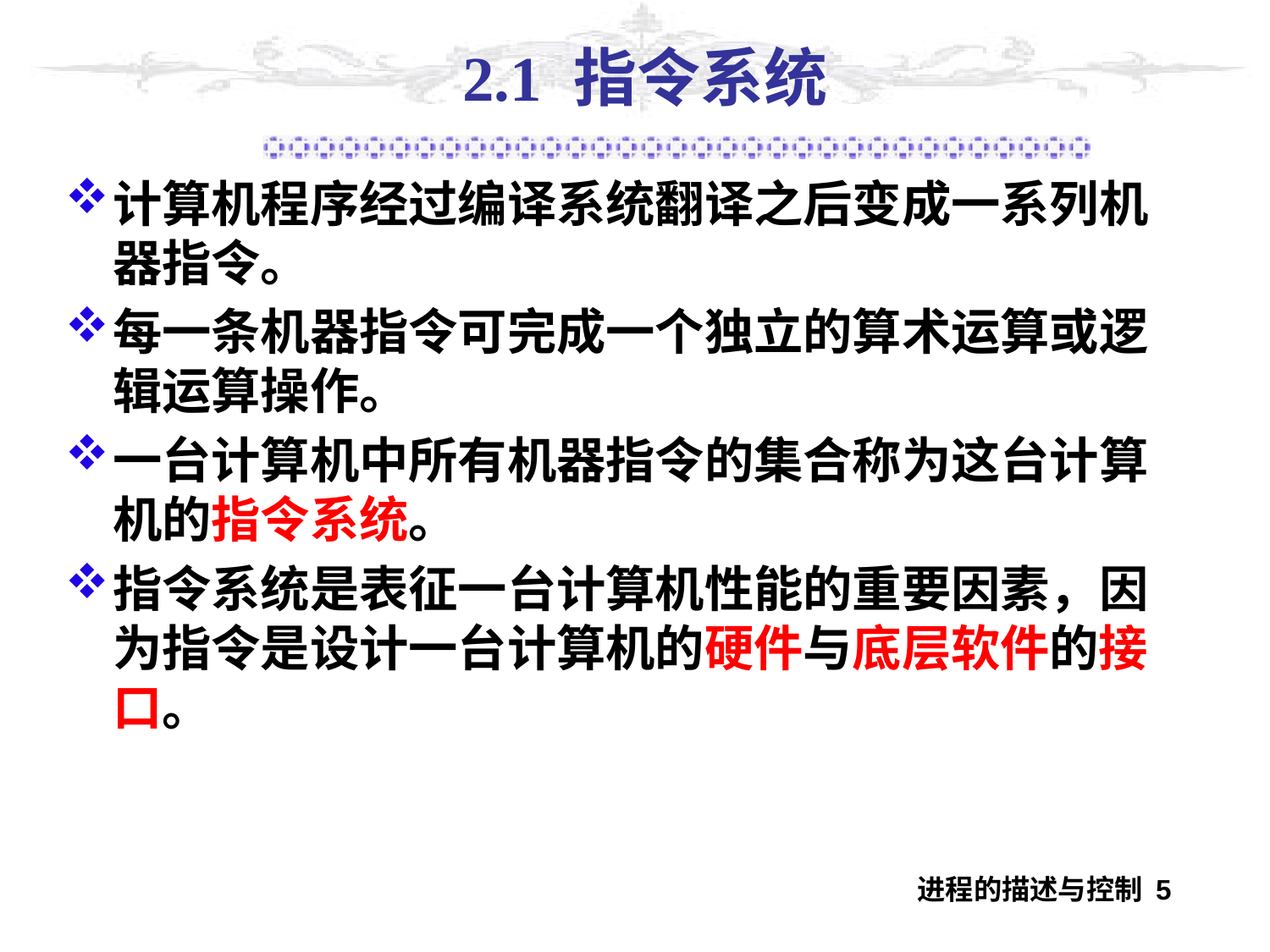

# 2.1 指令系统
计算机程序经过编译系统翻译之后变成一系列机器指令。
每一条机器指令可完成一个独立的算术运算或逻辑运算操作。
一台计算机中所有机器指令的集合称为这台计算机的指令系统。
指令系统是表征一台计算机性能的重要因素，因为指令是设计一台计算机的硬件与底层软件的接口。